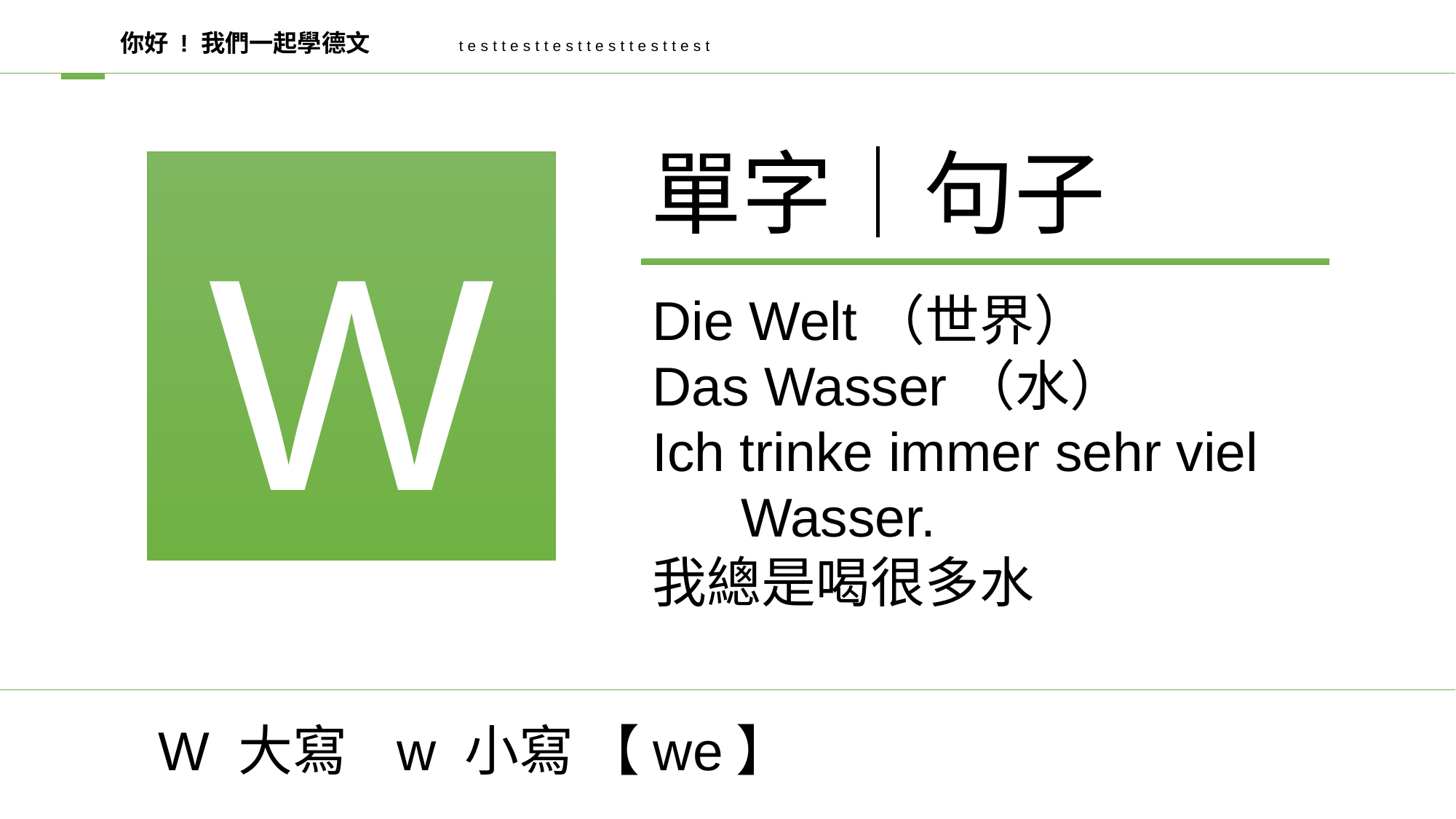

你好 ! 我們一起學德文
testtesttesttesttesttest

單字│句子

W

Die Welt（世界）
Das Wasser（水）
Ich trinke immer sehr viel Wasser.
我總是喝很多水

W 大寫   w 小寫 【we】